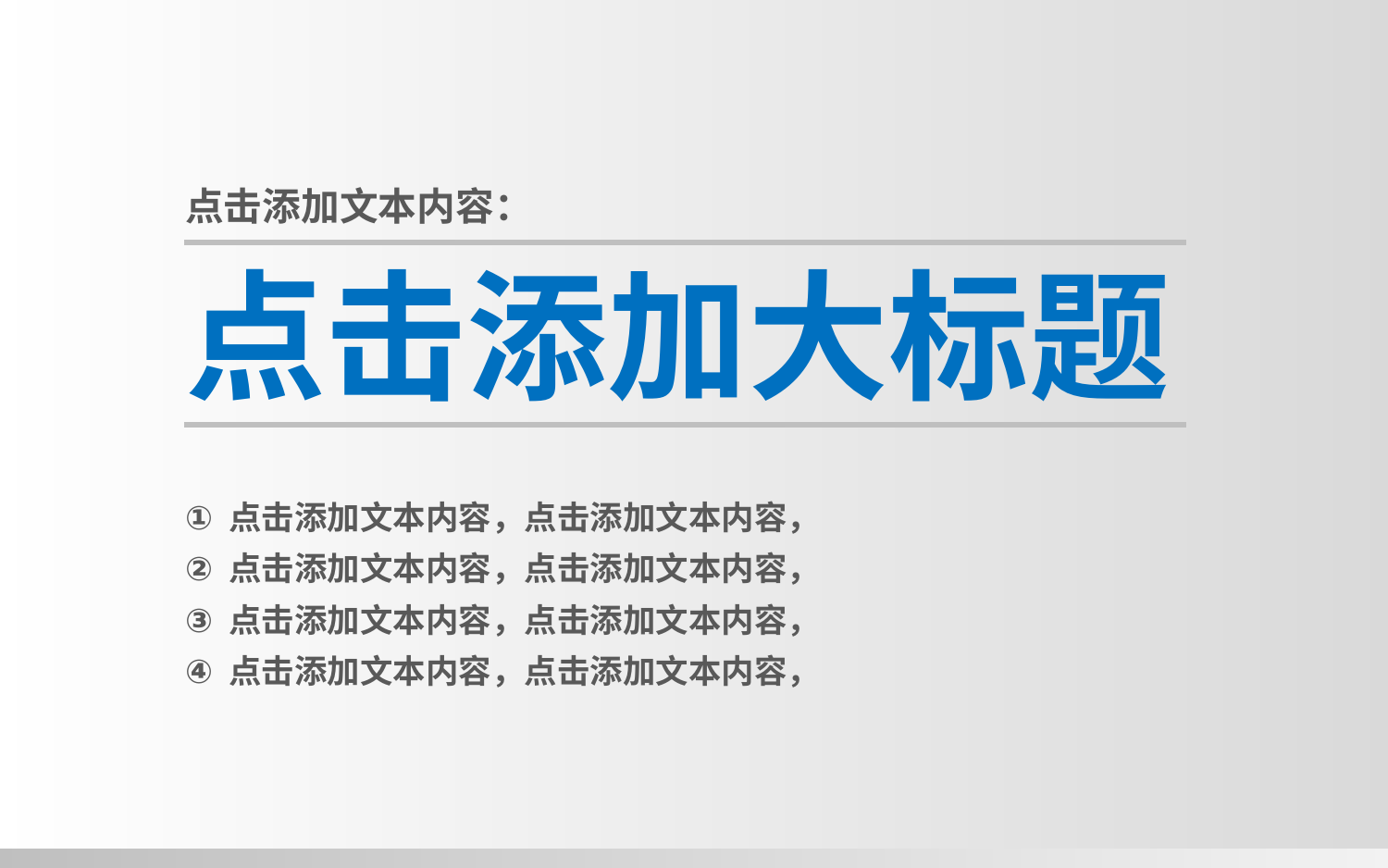

点击添加文本内容：
点击添加大标题
点击添加文本内容，点击添加文本内容，
点击添加文本内容，点击添加文本内容，
点击添加文本内容，点击添加文本内容，
点击添加文本内容，点击添加文本内容，